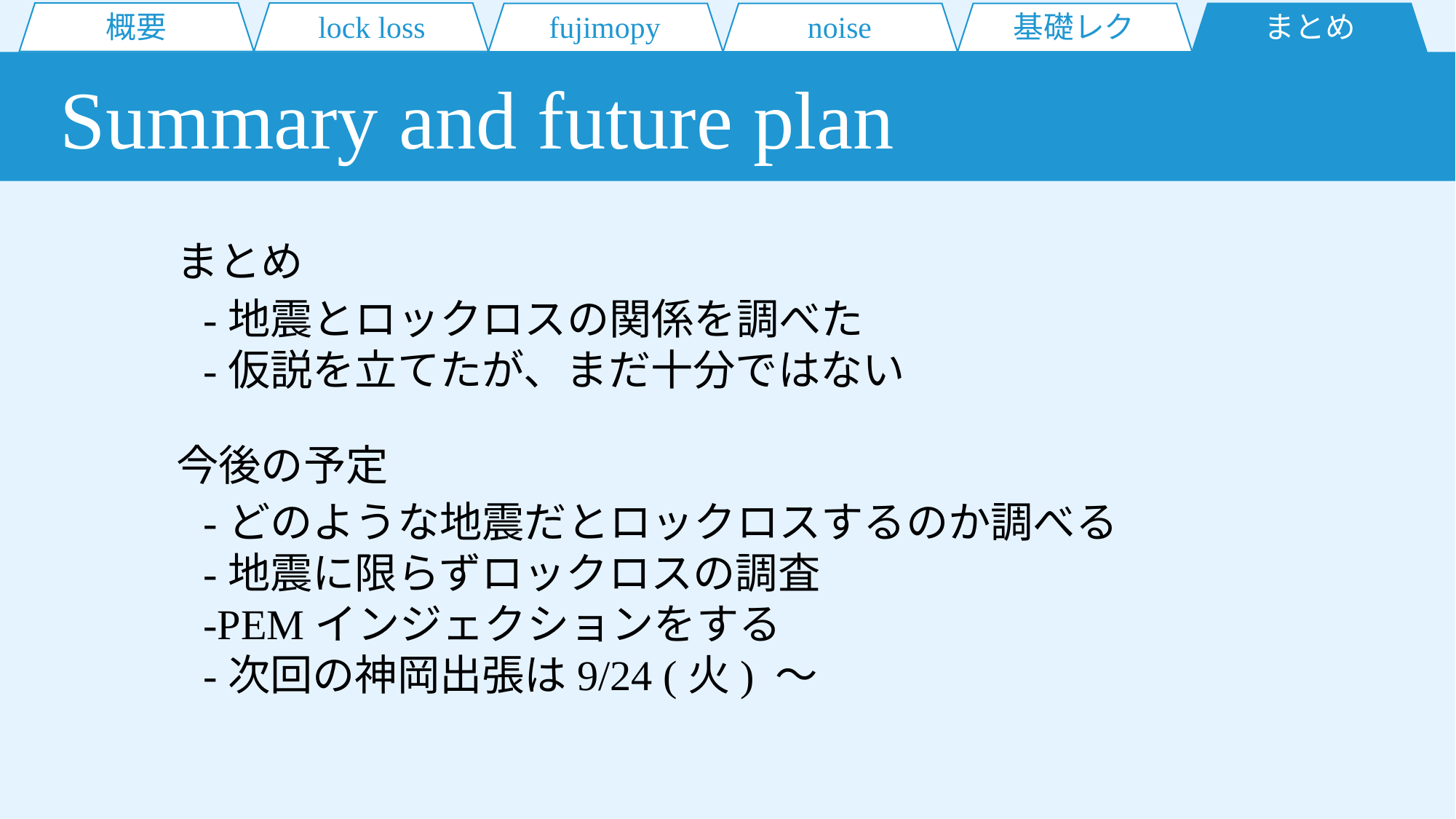

概要
lock loss
fujimopy
noise
基礎レク
まとめ

Summary and future plan
まとめ

今後の予定
-地震とロックロスの関係を調べた
-仮説を立てたが、まだ十分ではない

-どのような地震だとロックロスするのか調べる
-地震に限らずロックロスの調査
-PEMインジェクションをする
-次回の神岡出張は9/24 (火) ～